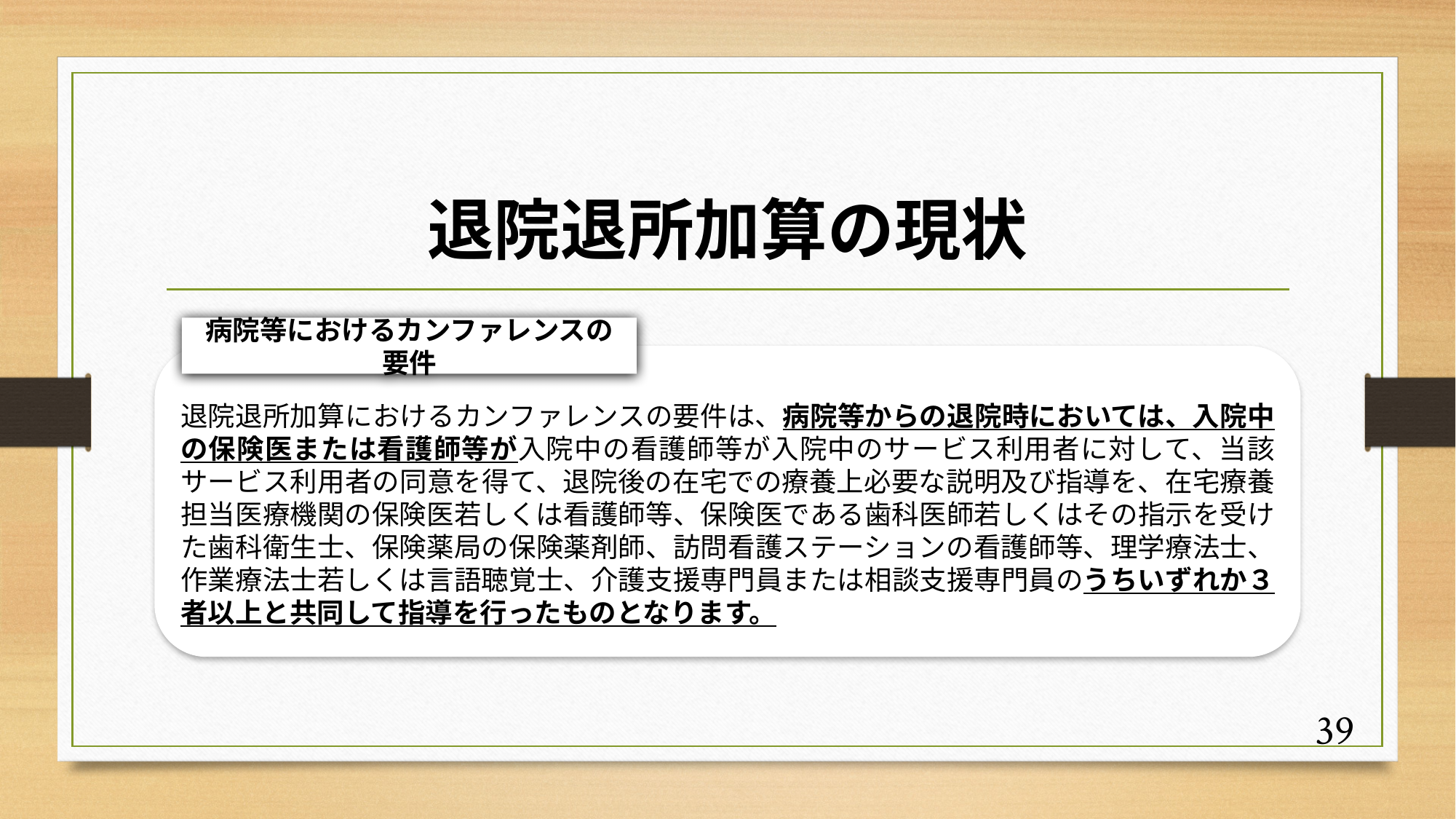

# 退院退所加算の現状
病院等におけるカンファレンスの要件

退院退所加算におけるカンファレンスの要件は、病院等からの退院時においては、入院中の保険医または看護師等が入院中の看護師等が入院中のサービス利用者に対して、当該サービス利用者の同意を得て、退院後の在宅での療養上必要な説明及び指導を、在宅療養担当医療機関の保険医若しくは看護師等、保険医である歯科医師若しくはその指示を受けた歯科衛生士、保険薬局の保険薬剤師、訪問看護ステーションの看護師等、理学療法士、作業療法士若しくは言語聴覚士、介護支援専門員または相談支援専門員のうちいずれか３者以上と共同して指導を行ったものとなります。
39